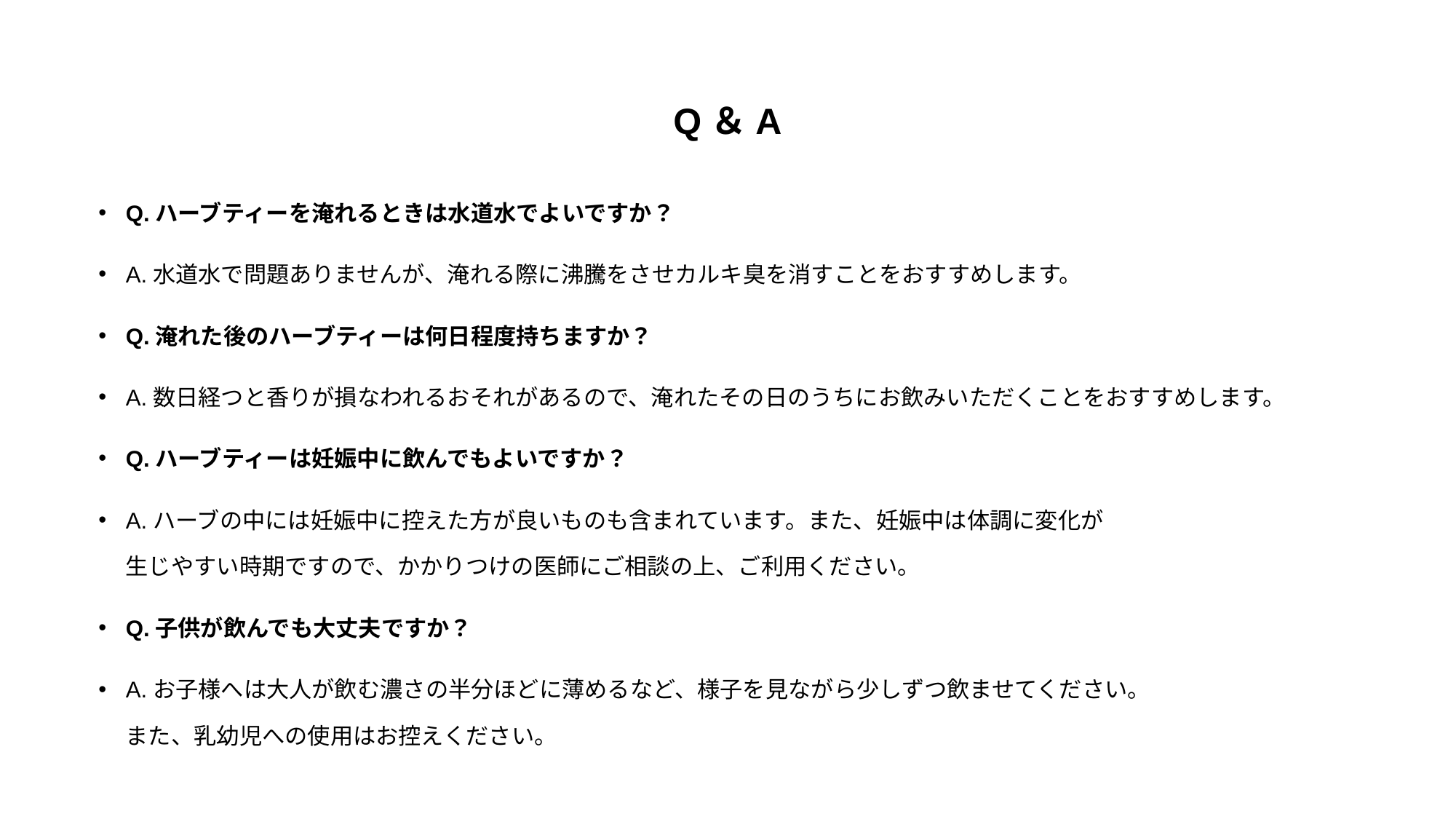

# Q＆A
Q.ハーブティーを淹れるときは水道水でよいですか？
A.水道水で問題ありませんが、淹れる際に沸騰をさせカルキ臭を消すことをおすすめします。
Q.淹れた後のハーブティーは何日程度持ちますか？
A.数日経つと香りが損なわれるおそれがあるので、淹れたその日のうちにお飲みいただくことをおすすめします。
Q.ハーブティーは妊娠中に飲んでもよいですか？
A.ハーブの中には妊娠中に控えた方が良いものも含まれています。また、妊娠中は体調に変化が
生じやすい時期ですので、かかりつけの医師にご相談の上、ご利用ください。
Q.子供が飲んでも大丈夫ですか？
A.お子様へは大人が飲む濃さの半分ほどに薄めるなど、様子を見ながら少しずつ飲ませてください。
また、乳幼児への使用はお控えください。